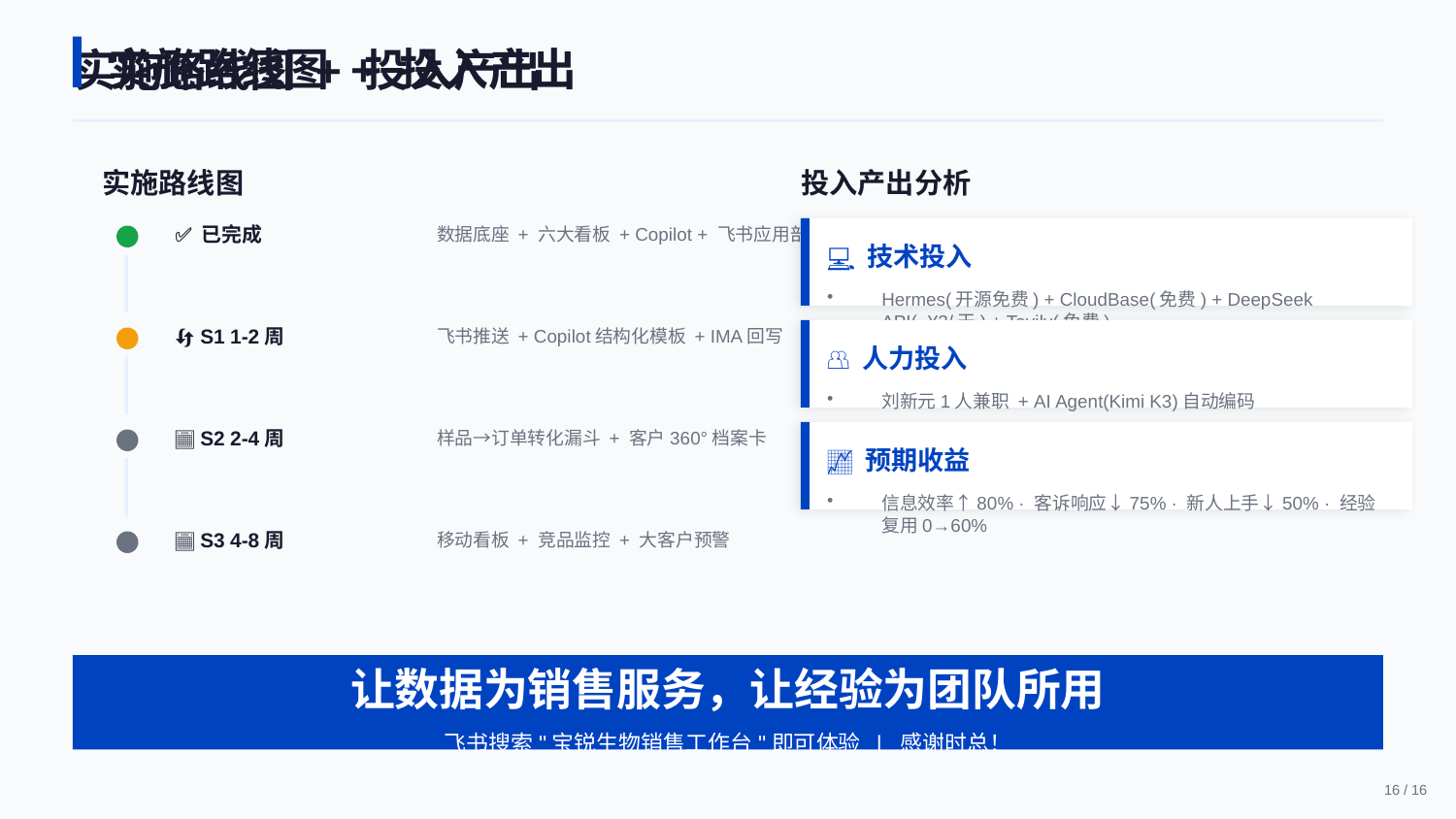

实施路线图 + 投入产出
实施路线图 + 投入产出

实施路线图
投入产出分析
✅ 已完成
数据底座 + 六大看板 + Copilot + 飞书应用部署 + 顺丰API

💻 技术投入

Hermes(开源免费) + CloudBase(免费) + DeepSeek API(~¥2/天) + Tavily(免费)
🔄 S1 1-2周
飞书推送 + Copilot结构化模板 + IMA回写

👥 人力投入

刘新元1人兼职 + AI Agent(Kimi K3)自动编码
📅 S2 2-4周
样品→订单转化漏斗 + 客户360°档案卡

📈 预期收益

信息效率↑80% · 客诉响应↓75% · 新人上手↓50% · 经验复用0→60%
📅 S3 4-8周
移动看板 + 竞品监控 + 大客户预警

让数据为销售服务，让经验为团队所用
飞书搜索"宝锐生物销售工作台"即可体验  |  感谢时总！
16 / 16